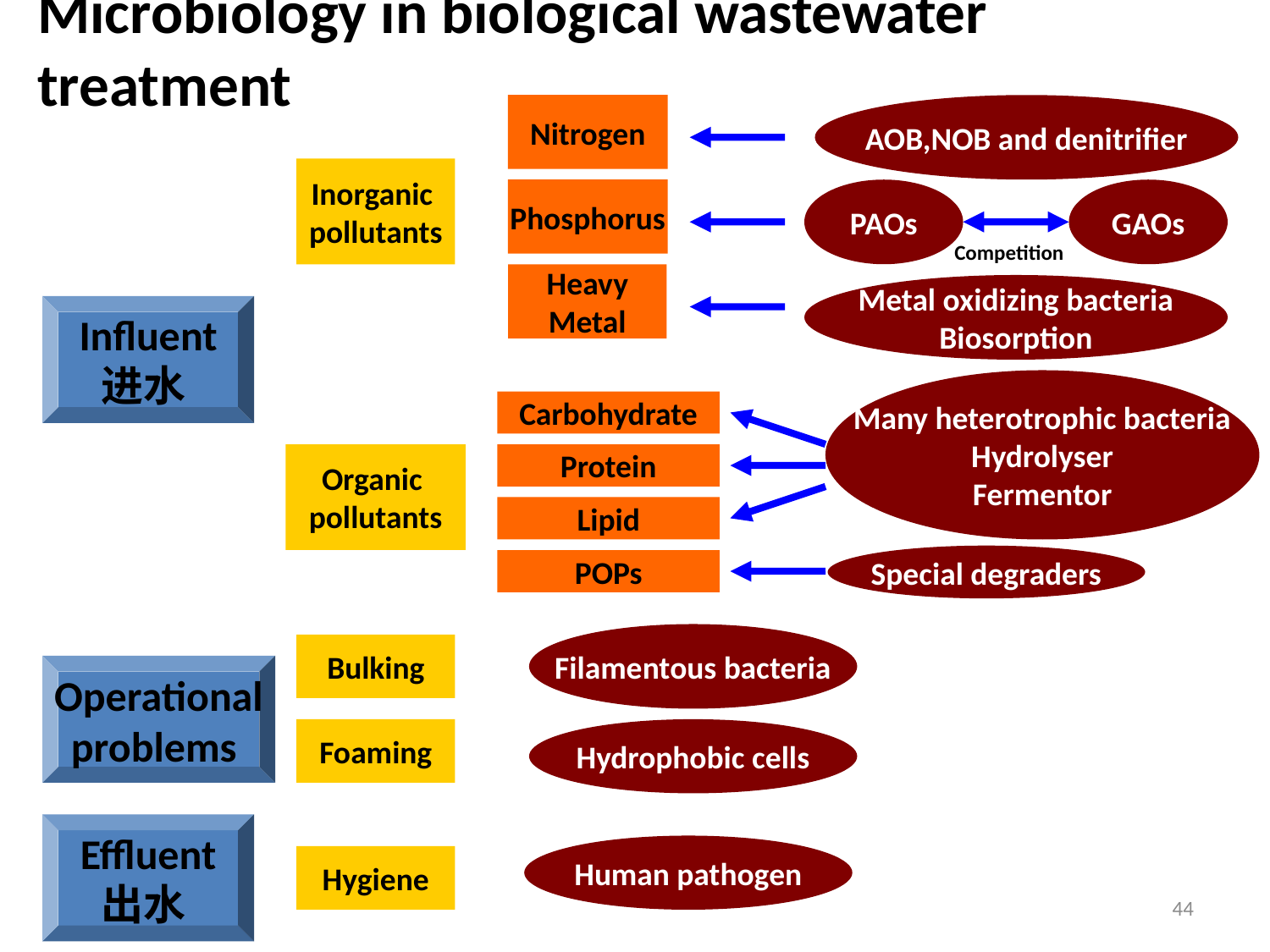

# Microbiology in biological wastewater treatment
Nitrogen
AOB,NOB and denitrifier

Inorganic
pollutants
Phosphorus
PAOs
GAOs

Competition
Heavy
Metal
Metal oxidizing bacteria
Biosorption
Influent
进水

Many heterotrophic bacteria
Hydrolyser
Fermentor
Carbohydrate

Organic
pollutants
Protein

Lipid
Special degraders
POPs

Filamentous bacteria
Bulking
Operational
problems
Foaming
Hydrophobic cells
Effluent
出水
Human pathogen
Hygiene
44